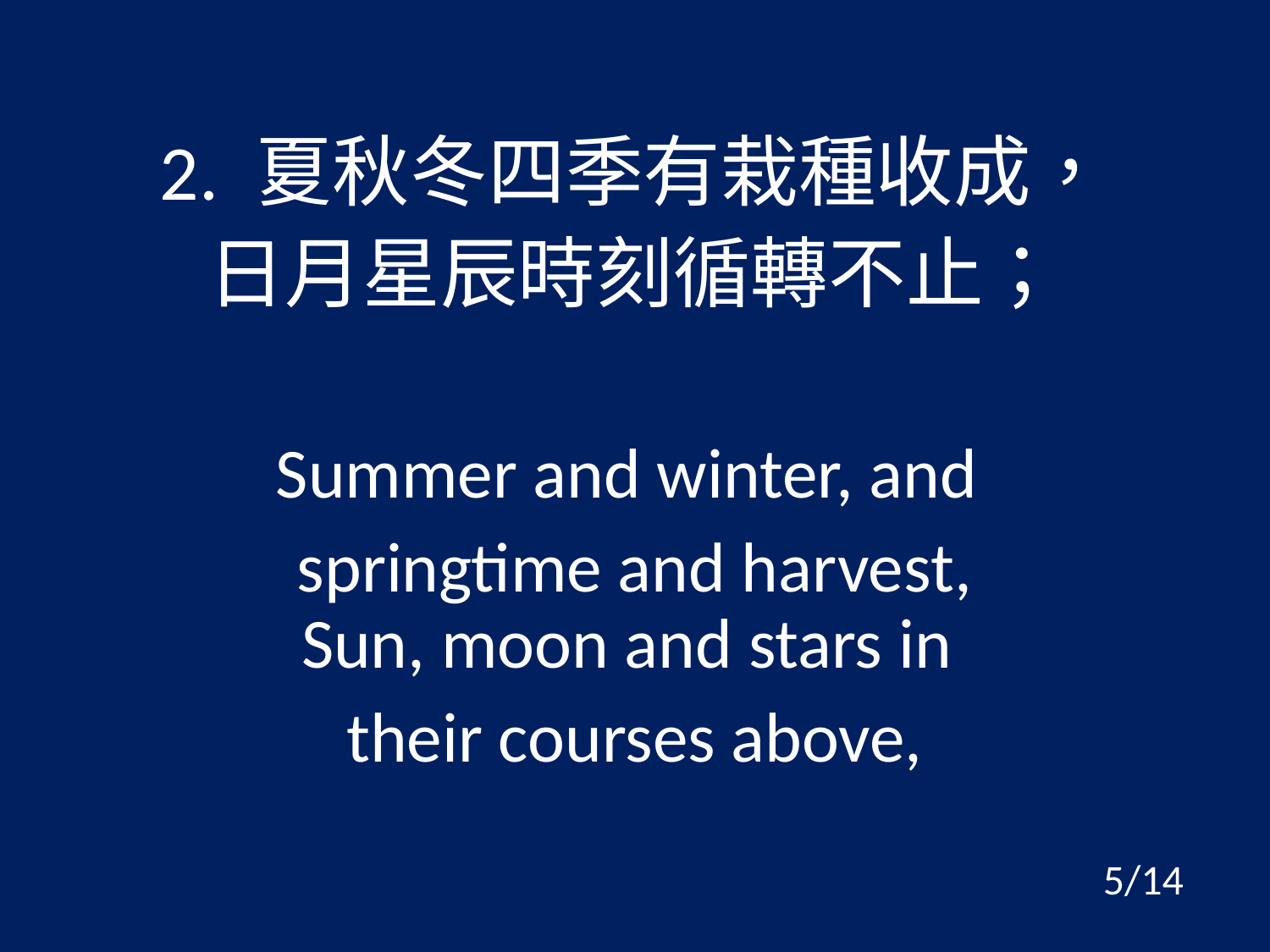

2. 夏秋冬四季有栽種收成，
日月星辰時刻循轉不止；

Summer and winter, and
springtime and harvest,
Sun, moon and stars in
their courses above,
5/14